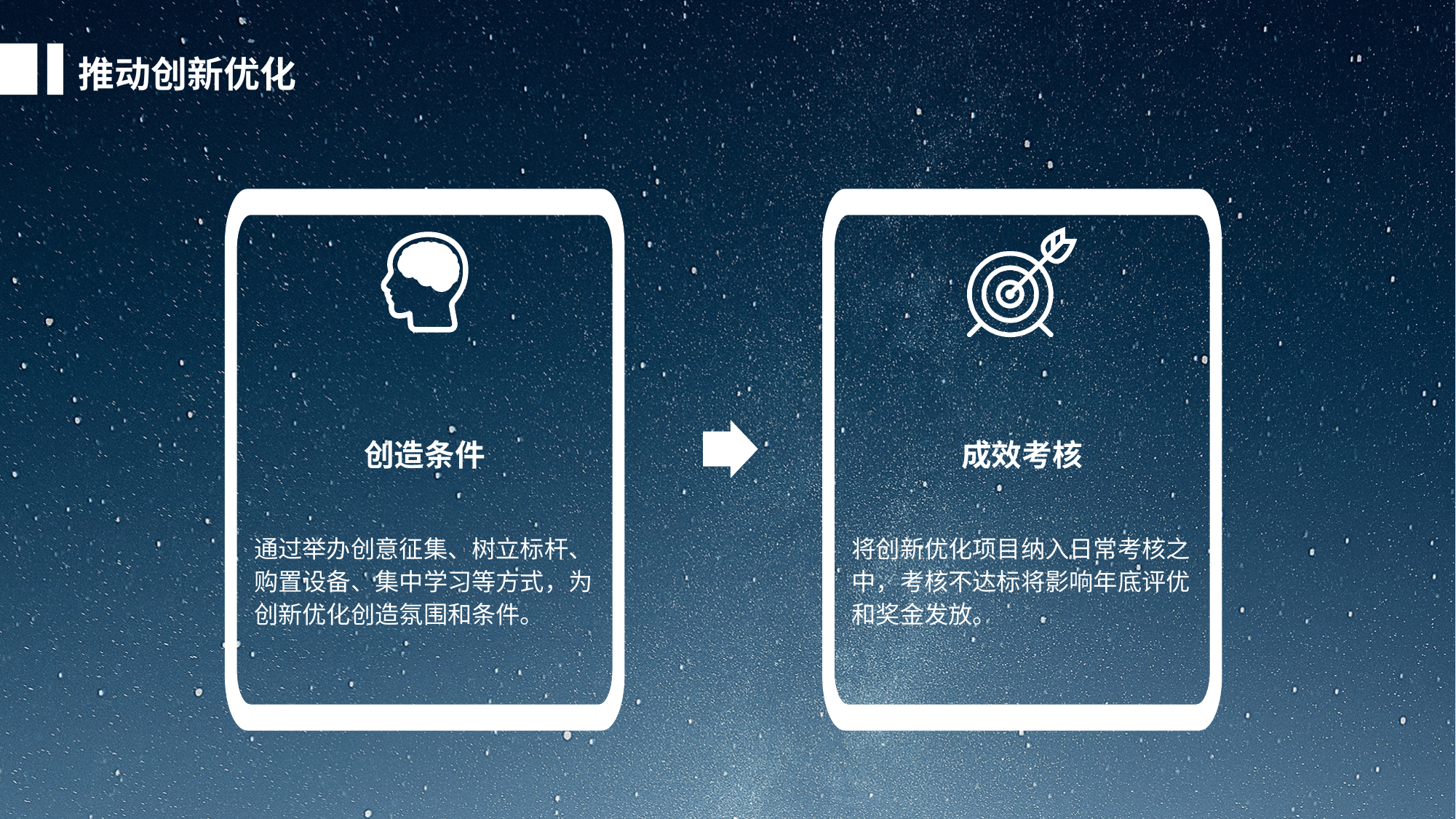

推动创新优化

创造条件
成效考核
通过举办创意征集、树立标杆、购置设备、集中学习等方式，为创新优化创造氛围和条件。
将创新优化项目纳入日常考核之中，考核不达标将影响年底评优和奖金发放。